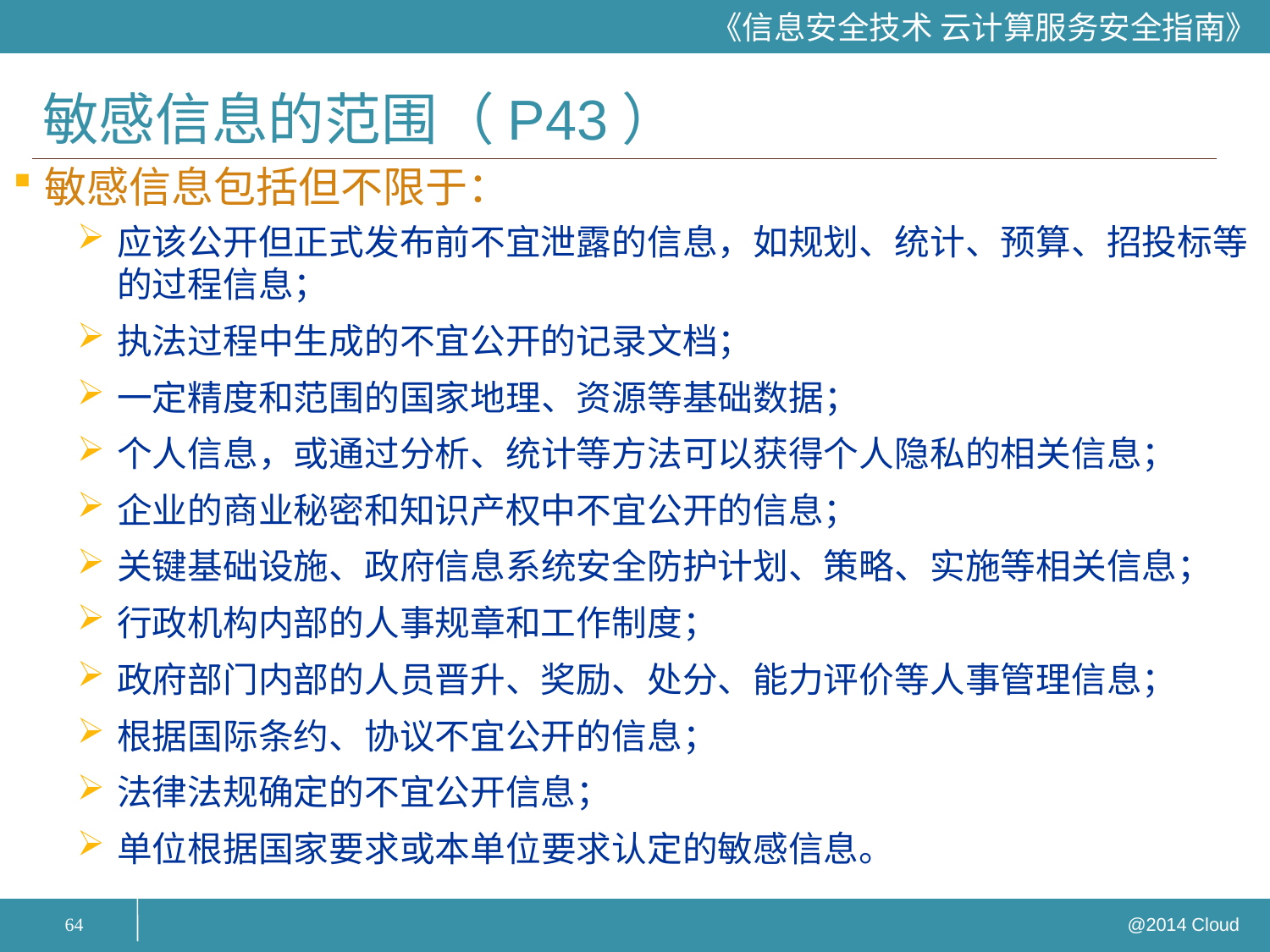

# 敏感信息的范围（P43）
敏感信息包括但不限于：
应该公开但正式发布前不宜泄露的信息，如规划、统计、预算、招投标等的过程信息；
执法过程中生成的不宜公开的记录文档；
一定精度和范围的国家地理、资源等基础数据；
个人信息，或通过分析、统计等方法可以获得个人隐私的相关信息；
企业的商业秘密和知识产权中不宜公开的信息；
关键基础设施、政府信息系统安全防护计划、策略、实施等相关信息；
行政机构内部的人事规章和工作制度；
政府部门内部的人员晋升、奖励、处分、能力评价等人事管理信息；
根据国际条约、协议不宜公开的信息；
法律法规确定的不宜公开信息；
单位根据国家要求或本单位要求认定的敏感信息。
64